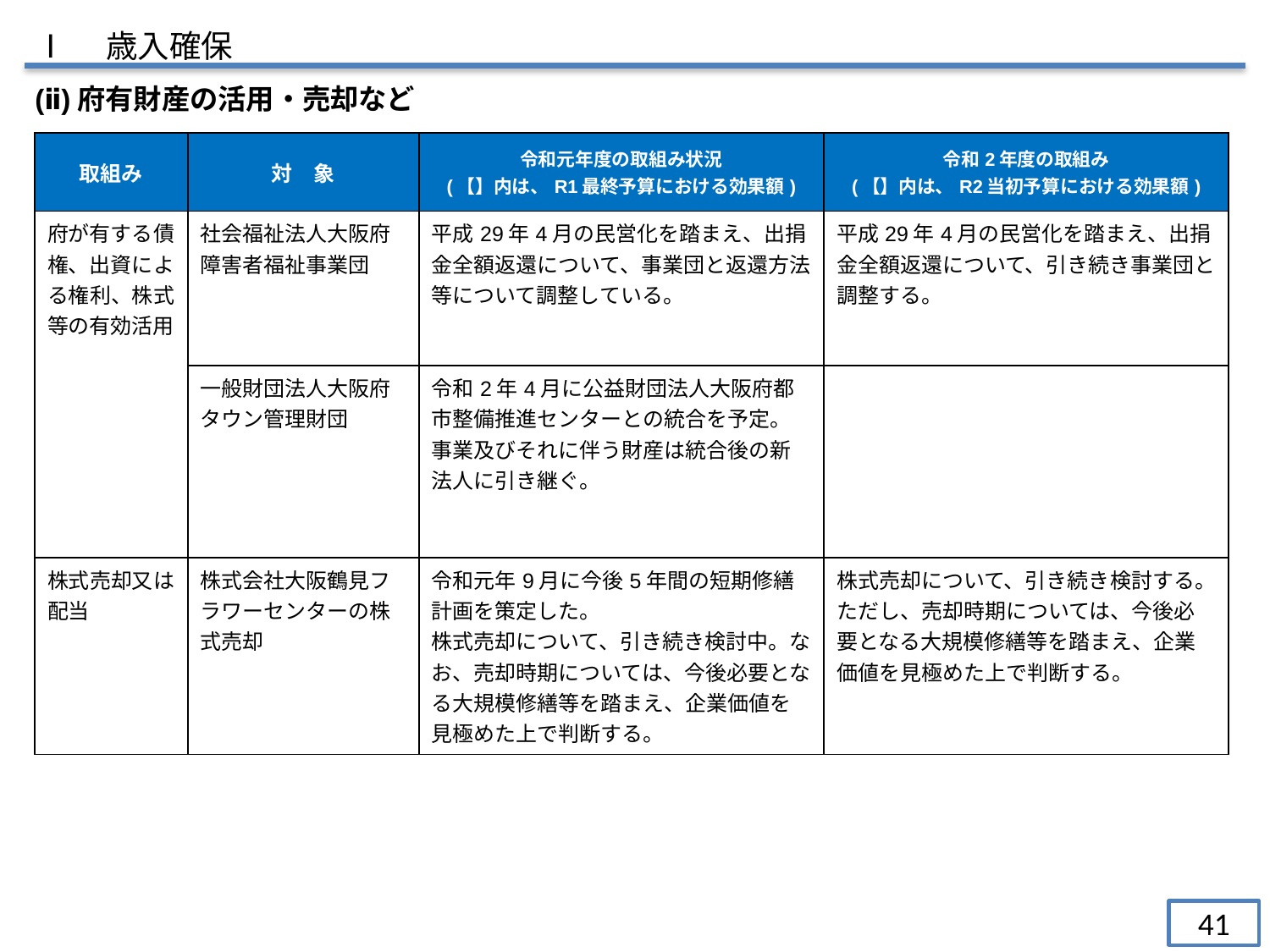

Ⅰ　歳入確保
(ⅱ)府有財産の活用・売却など
| 取組み | 対　象 | 令和元年度の取組み状況 (【】内は、R1最終予算における効果額) | 令和2年度の取組み (【】内は、R2当初予算における効果額) |
| --- | --- | --- | --- |
| 府が有する債権、出資による権利、株式等の有効活用 | 社会福祉法人大阪府障害者福祉事業団 | 平成29年4月の民営化を踏まえ、出捐金全額返還について、事業団と返還方法等について調整している。 | 平成29年4月の民営化を踏まえ、出捐金全額返還について、引き続き事業団と調整する。 |
|  | 一般財団法人大阪府タウン管理財団 | 令和2年4月に公益財団法人大阪府都市整備推進センターとの統合を予定。 事業及びそれに伴う財産は統合後の新法人に引き継ぐ。 |  |
| 株式売却又は配当 | 株式会社大阪鶴見フラワーセンターの株式売却 | 令和元年9月に今後5年間の短期修繕計画を策定した。 株式売却について、引き続き検討中。なお、売却時期については、今後必要となる大規模修繕等を踏まえ、企業価値を見極めた上で判断する。 | 株式売却について、引き続き検討する。ただし、売却時期については、今後必要となる大規模修繕等を踏まえ、企業価値を見極めた上で判断する。 |
41